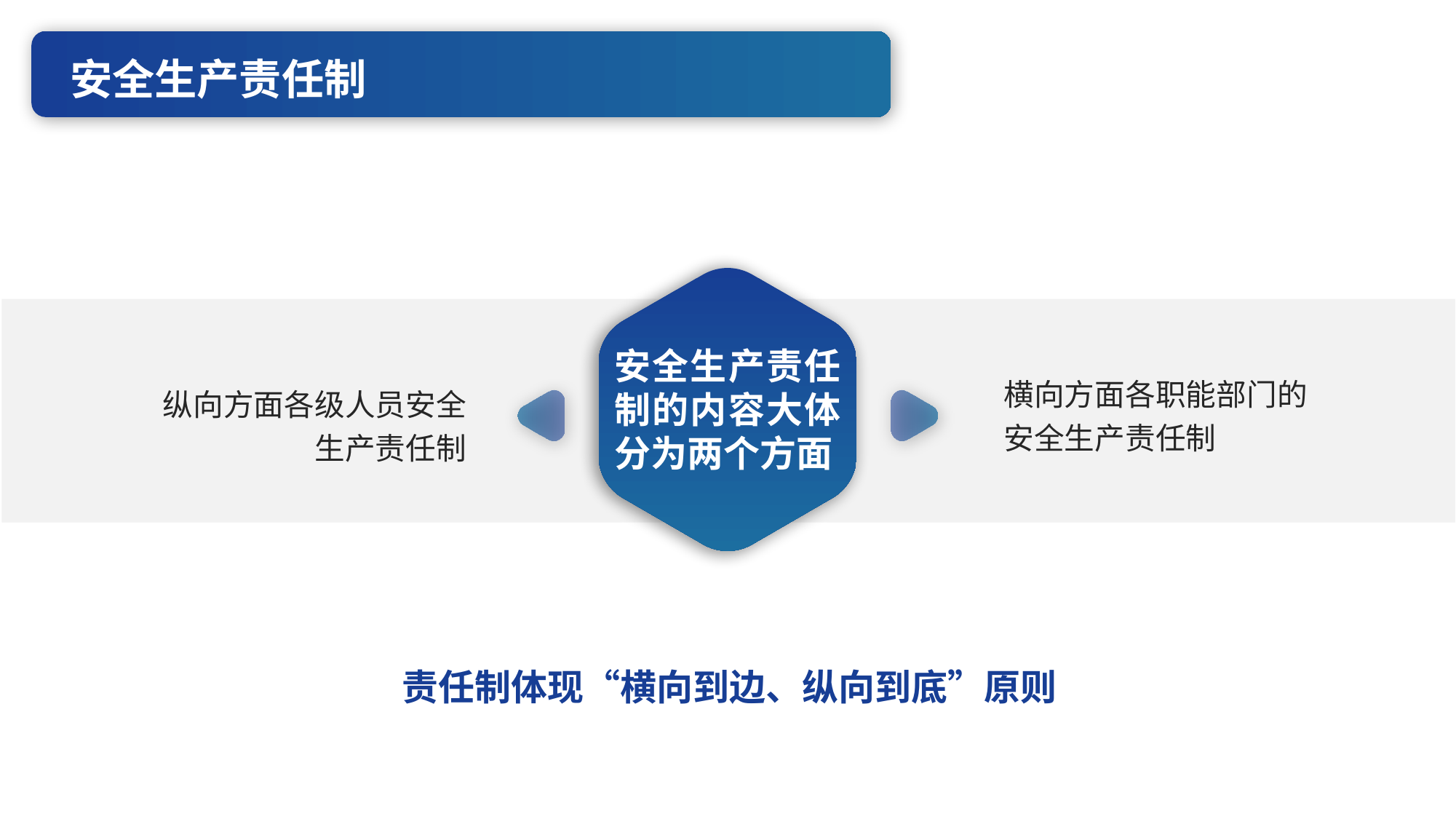

安全生产责任制

安全生产责任制的内容大体分为两个方面
横向方面各职能部门的安全生产责任制
纵向方面各级人员安全生产责任制

责任制体现“横向到边、纵向到底”原则